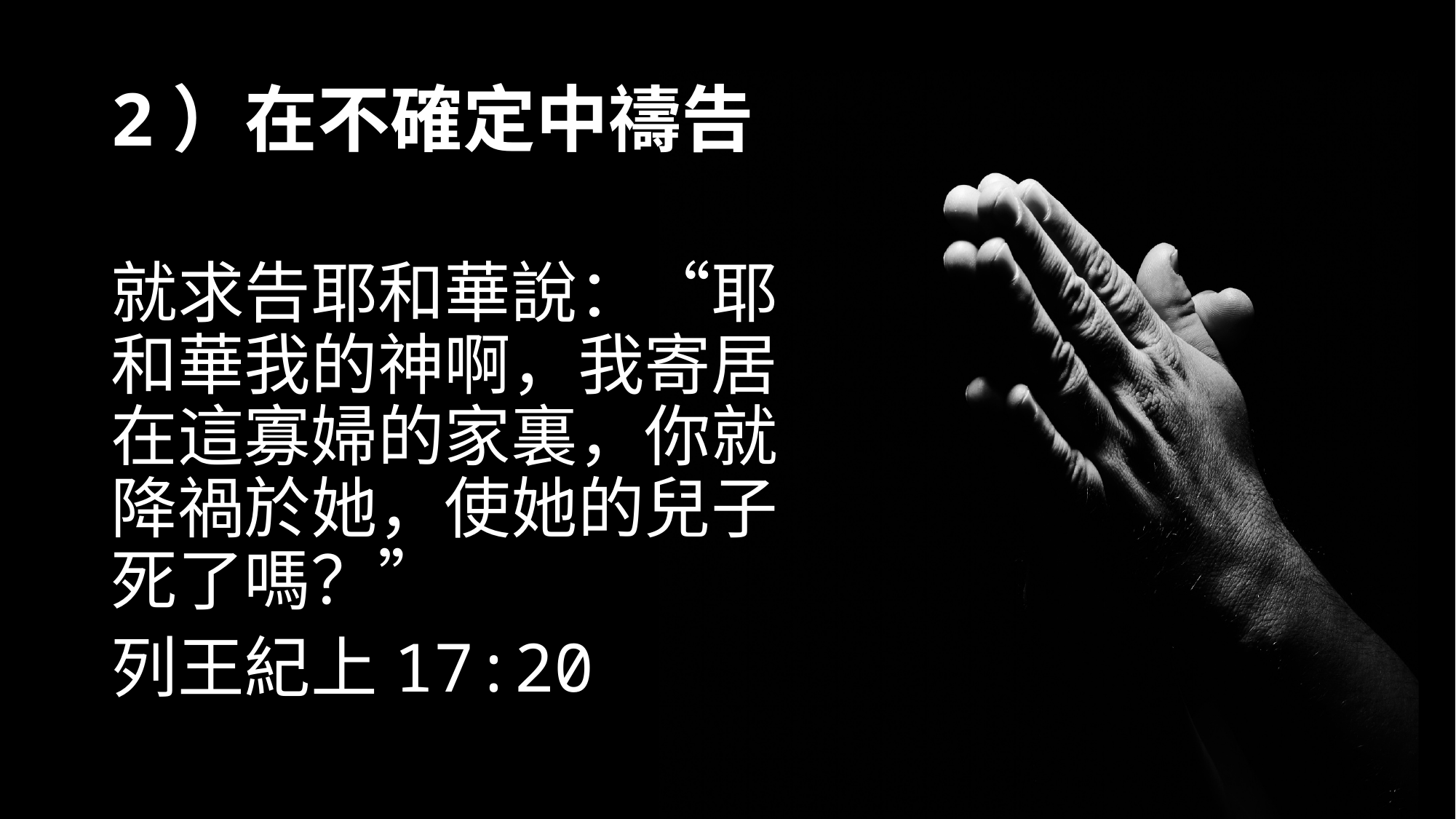

# 2）在不確定中禱告

就求告耶和華說：“耶和華我的神啊，我寄居在這寡婦的家裏，你就降禍於她，使她的兒子死了嗎？”
列王紀上17:20